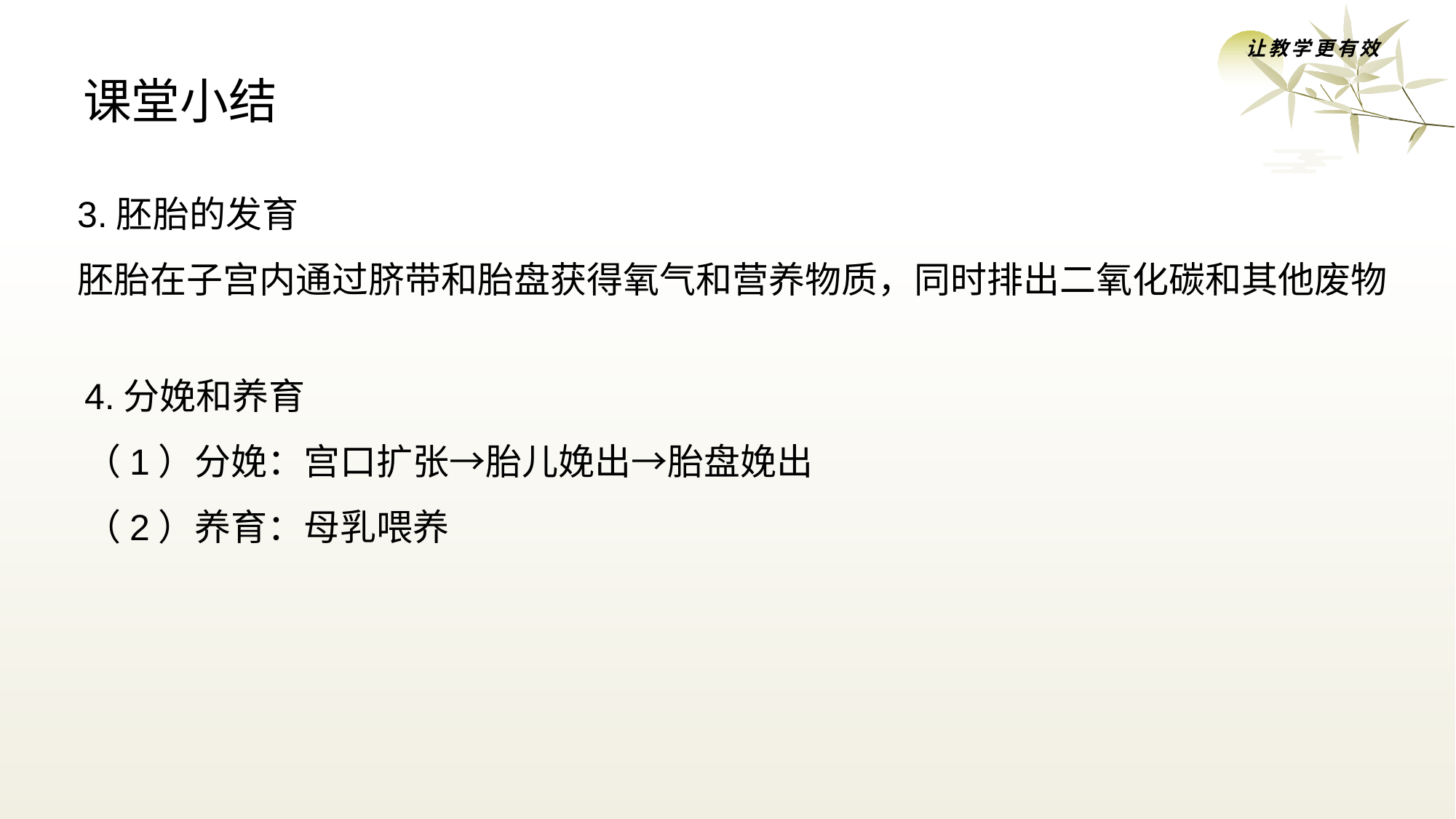

让教学更有效
# 课堂小结
3.胚胎的发育
胚胎在子宫内通过脐带和胎盘获得氧气和营养物质，同时排出二氧化碳和其他废物
4.分娩和养育
（1）分娩：宫口扩张→胎儿娩出→胎盘娩出
（2）养育：母乳喂养